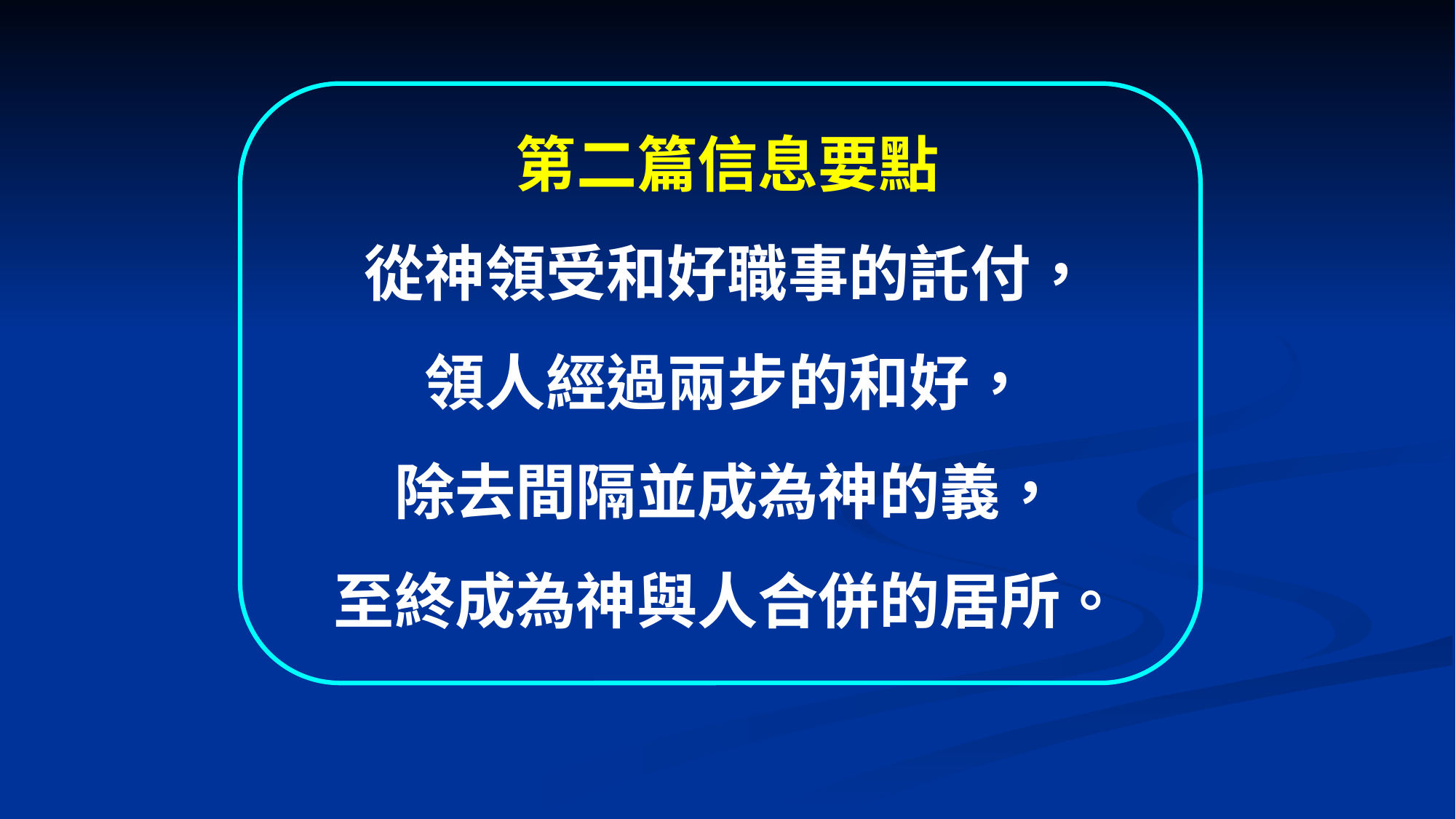

第二篇信息要點
從神領受和好職事的託付，
領人經過兩步的和好，
除去間隔並成為神的義，
至終成為神與人合併的居所。